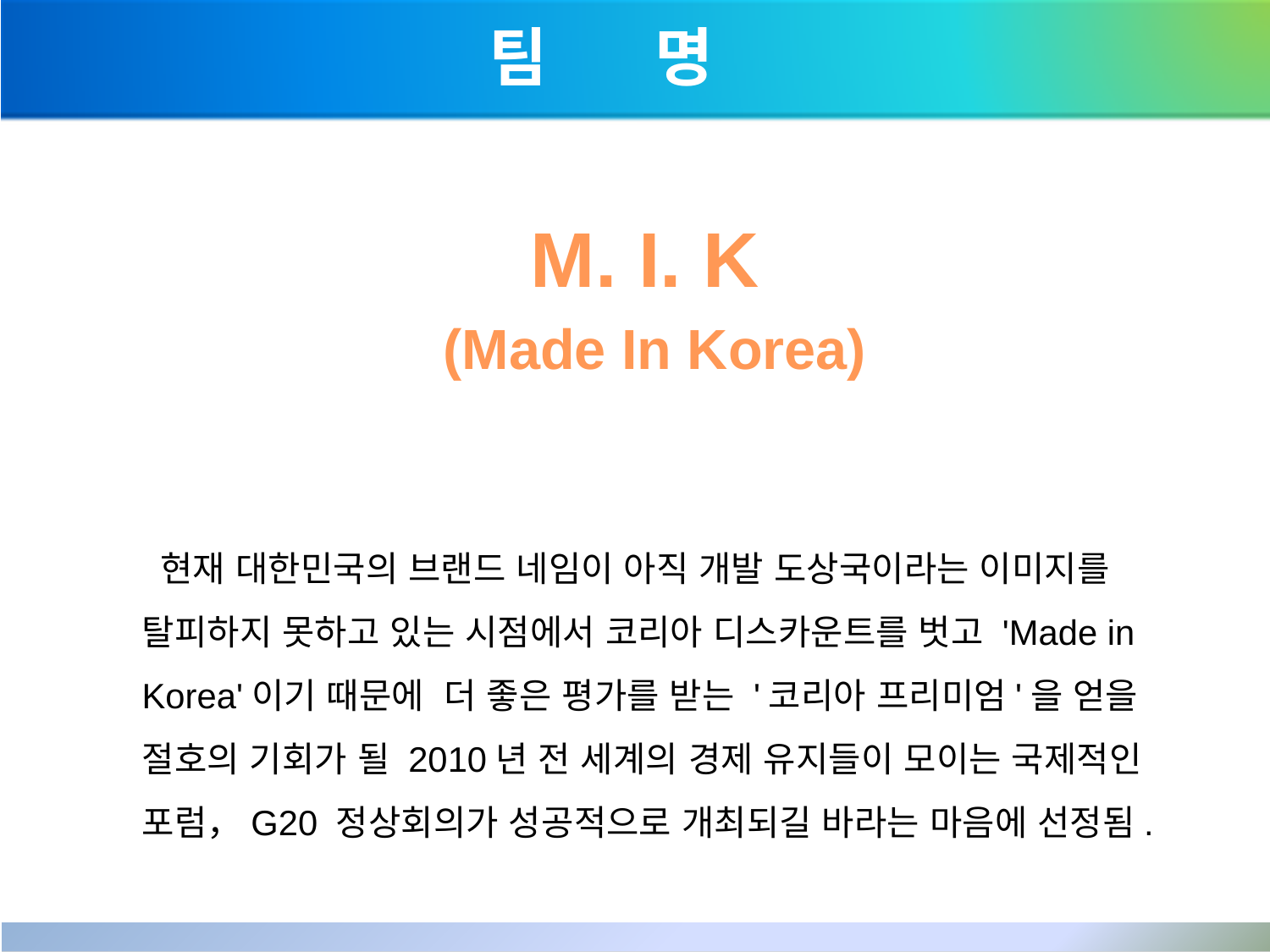

팀      명
M. I. K

(Made In Korea)
 현재 대한민국의 브랜드 네임이 아직 개발 도상국이라는 이미지를 탈피하지 못하고 있는 시점에서 코리아 디스카운트를 벗고 'Made in Korea'이기 때문에  더 좋은 평가를 받는 '코리아 프리미엄'을 얻을 절호의 기회가 될 2010년 전 세계의 경제 유지들이 모이는 국제적인 포럼，G20 정상회의가 성공적으로 개최되길 바라는 마음에 선정됨.